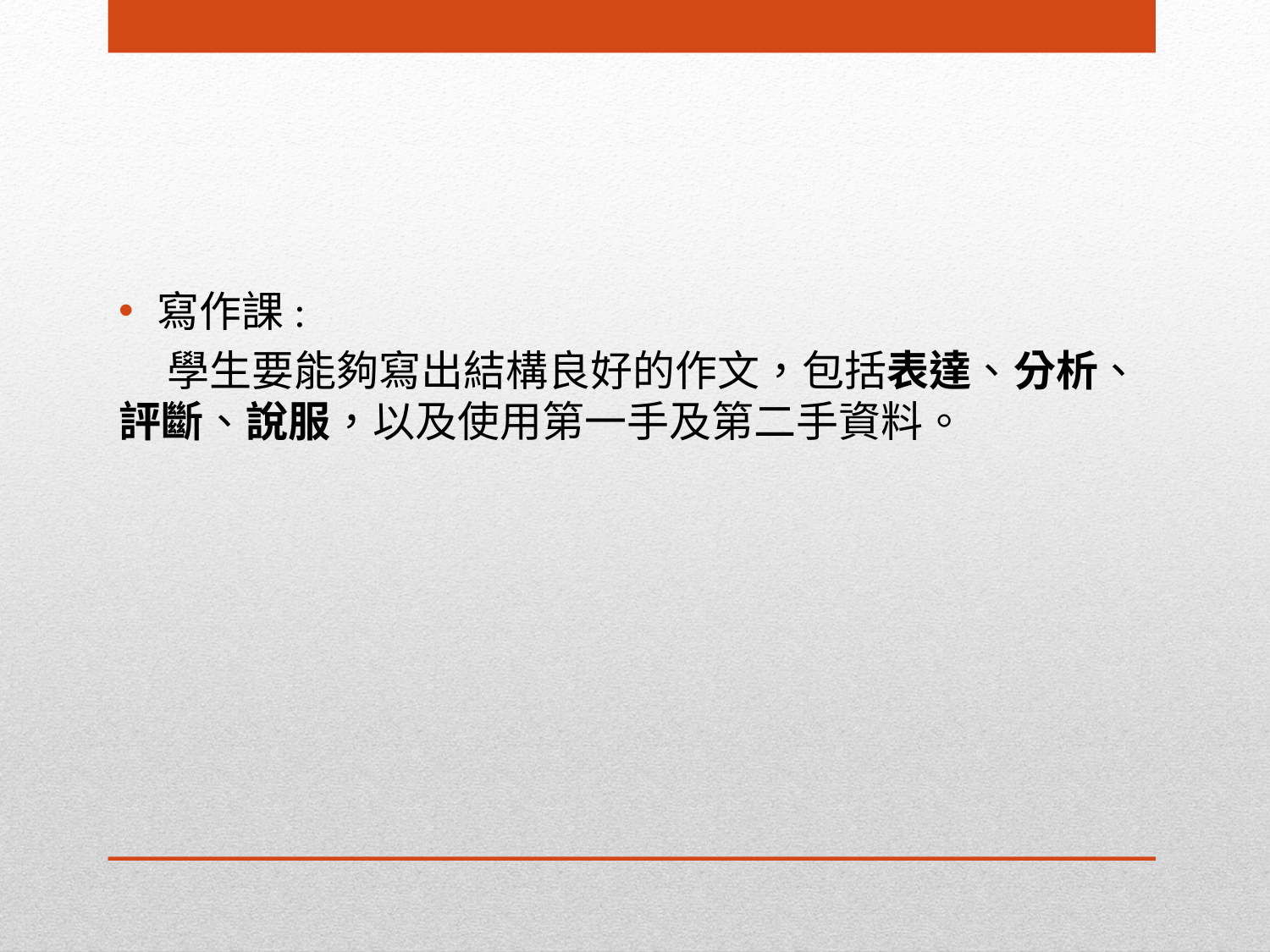

寫作課:
    學生要能夠寫出結構良好的作文，包括表達、分析、評斷、說服，以及使用第一手及第二手資料。